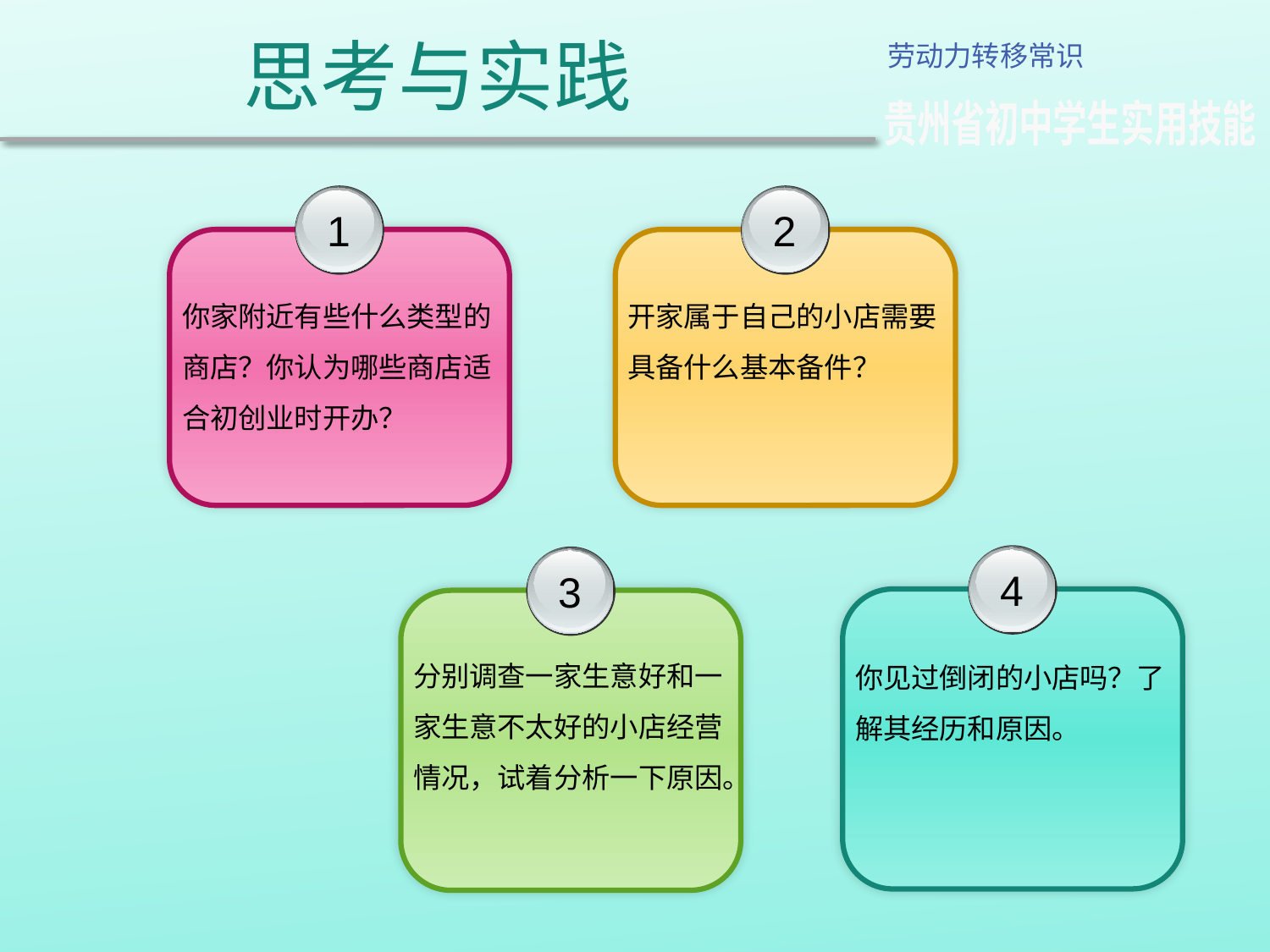

思考与实践
劳动力转移常识
贵州省初中学生实用技能

1

你家附近有些什么类型的商店？你认为哪些商店适合初创业时开办？

2

开家属于自己的小店需要具备什么基本备件？

4

你见过倒闭的小店吗？了解其经历和原因。

3

分别调查一家生意好和一家生意不太好的小店经营情况，试着分析一下原因。